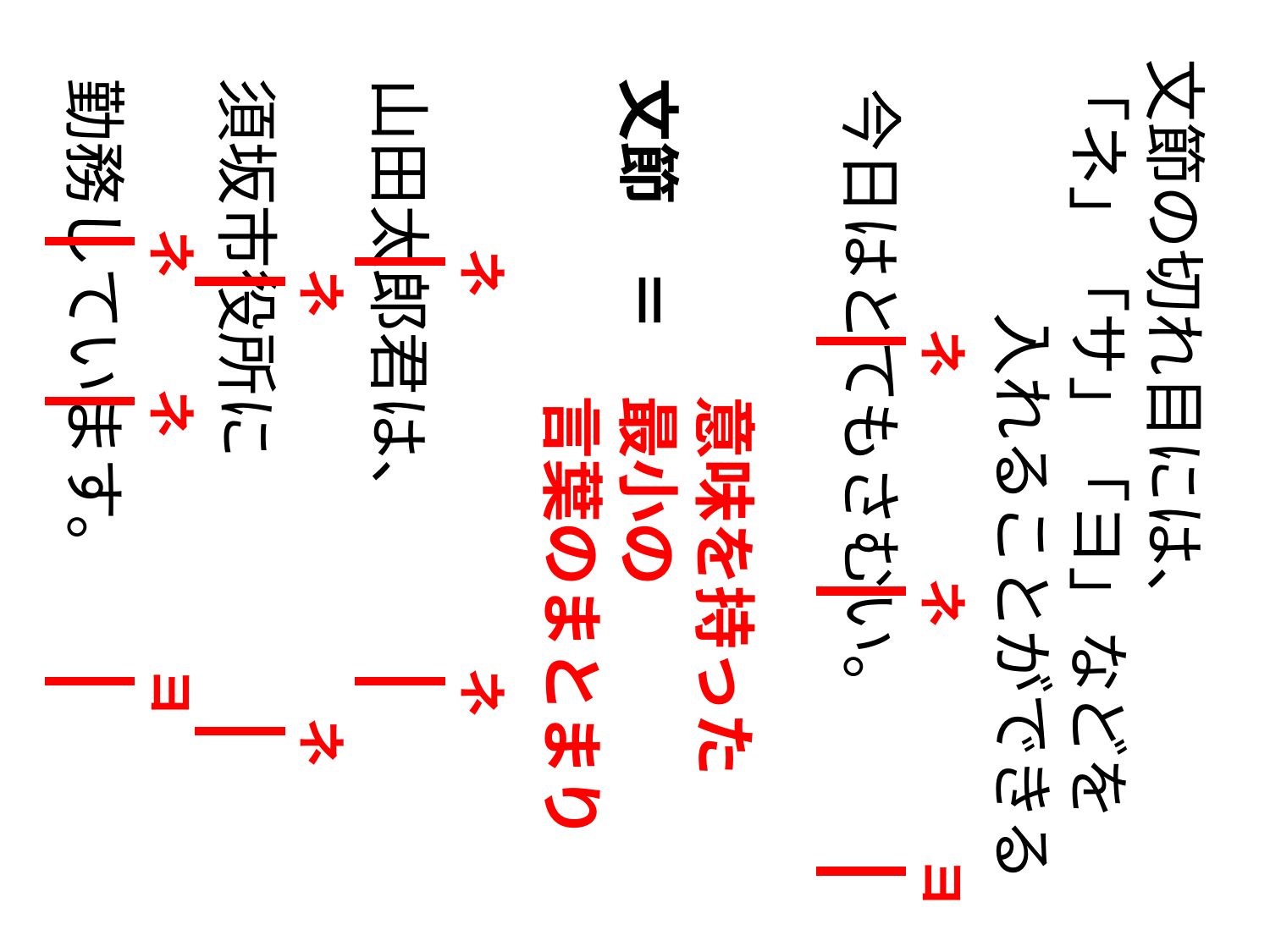

文節の切れ目には、
「ネ」「サ」「ヨ」などを
　　　　入れることができる
山田太郎君は、
須坂市役所に
勤務しています。
　　　　　意味を持った
文節　＝　最小の
　　　　　言葉のまとまり
今日はとてもさむい。
ネ
ネ
ネ
ネ
ネ
ネ
ヨ
ネ
ネ
ヨ